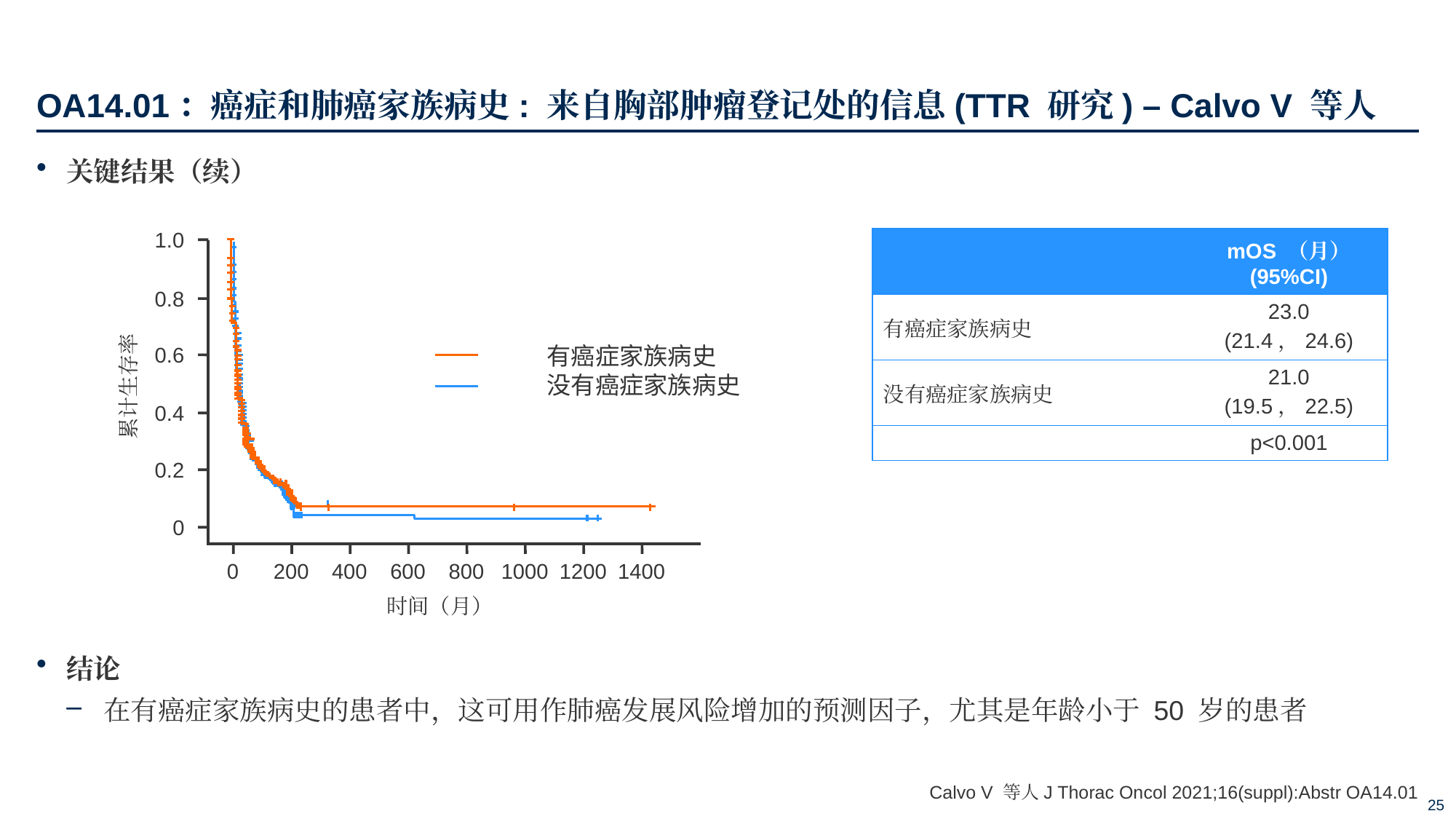

# OA14.01：癌症和肺癌家族病史: 来自胸部肿瘤登记处的信息(TTR 研究) – Calvo V 等人
关键结果（续）
结论
在有癌症家族病史的患者中，这可用作肺癌发展风险增加的预测因子，尤其是年龄小于 50 岁的患者
1.0

0.8

0.6

累计生存率
0.4

0.2

0

|  | mOS （月） (95%CI) |
| --- | --- |
| 有癌症家族病史 | 23.0 (21.4，24.6) |
| 没有癌症家族病史 | 21.0 (19.5，22.5) |
|  | p<0.001 |

有癌症家族病史
没有癌症家族病史

0
200
400
600
800
1000
1200
1400
时间（月）
Calvo V 等人J Thorac Oncol 2021;16(suppl):Abstr OA14.01